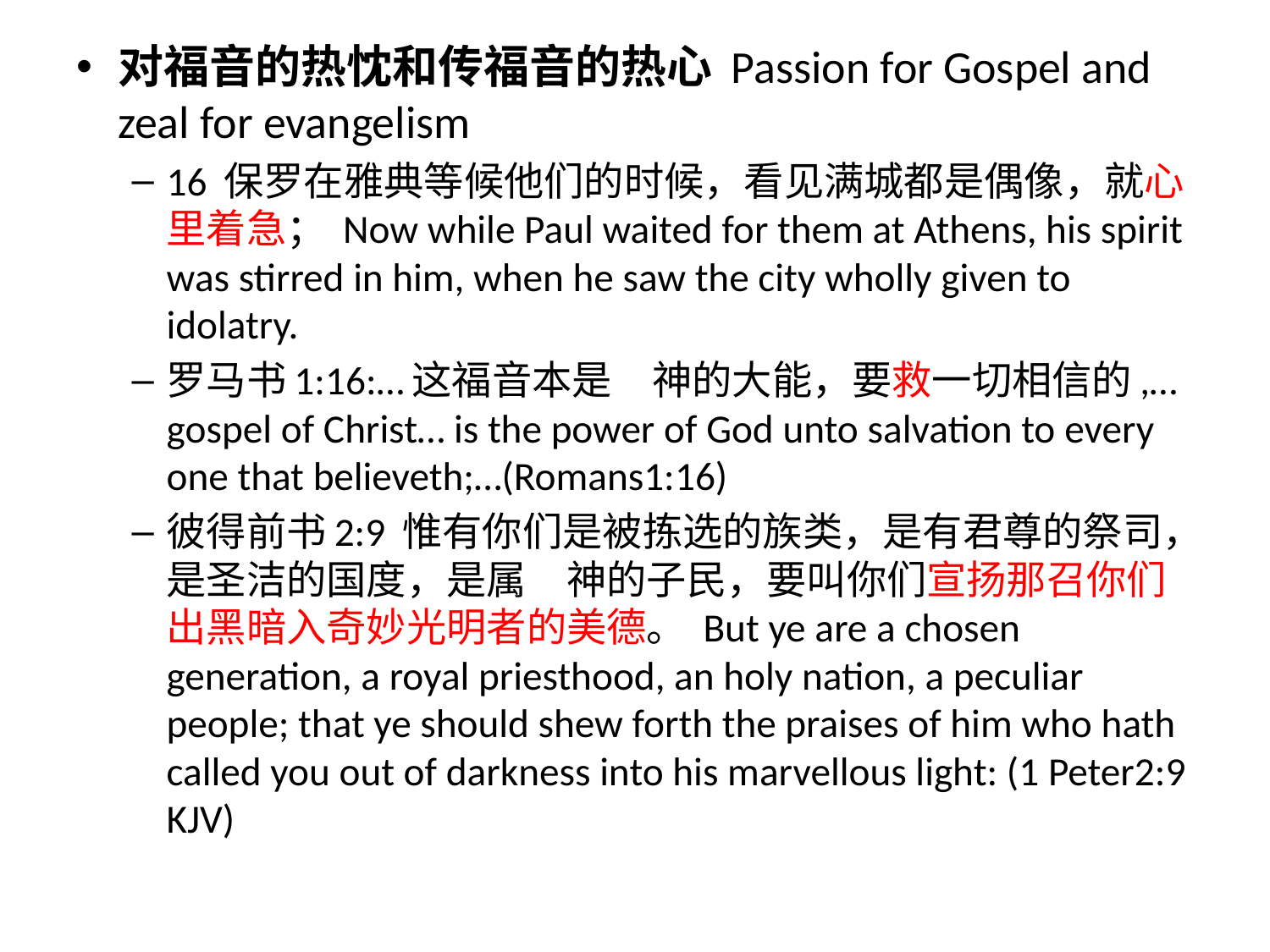

对福音的热忱和传福音的热心 Passion for Gospel and zeal for evangelism
16 保罗在雅典等候他们的时候，看见满城都是偶像，就心里着急； Now while Paul waited for them at Athens, his spirit was stirred in him, when he saw the city wholly given to idolatry.
罗马书1:16:…这福音本是　神的大能，要救一切相信的,… gospel of Christ… is the power of God unto salvation to every one that believeth;…(Romans1:16)
彼得前书2:9 惟有你们是被拣选的族类，是有君尊的祭司，是圣洁的国度，是属　神的子民，要叫你们宣扬那召你们出黑暗入奇妙光明者的美德。 But ye are a chosen generation, a royal priesthood, an holy nation, a peculiar people; that ye should shew forth the praises of him who hath called you out of darkness into his marvellous light: (1 Peter2:9 KJV)